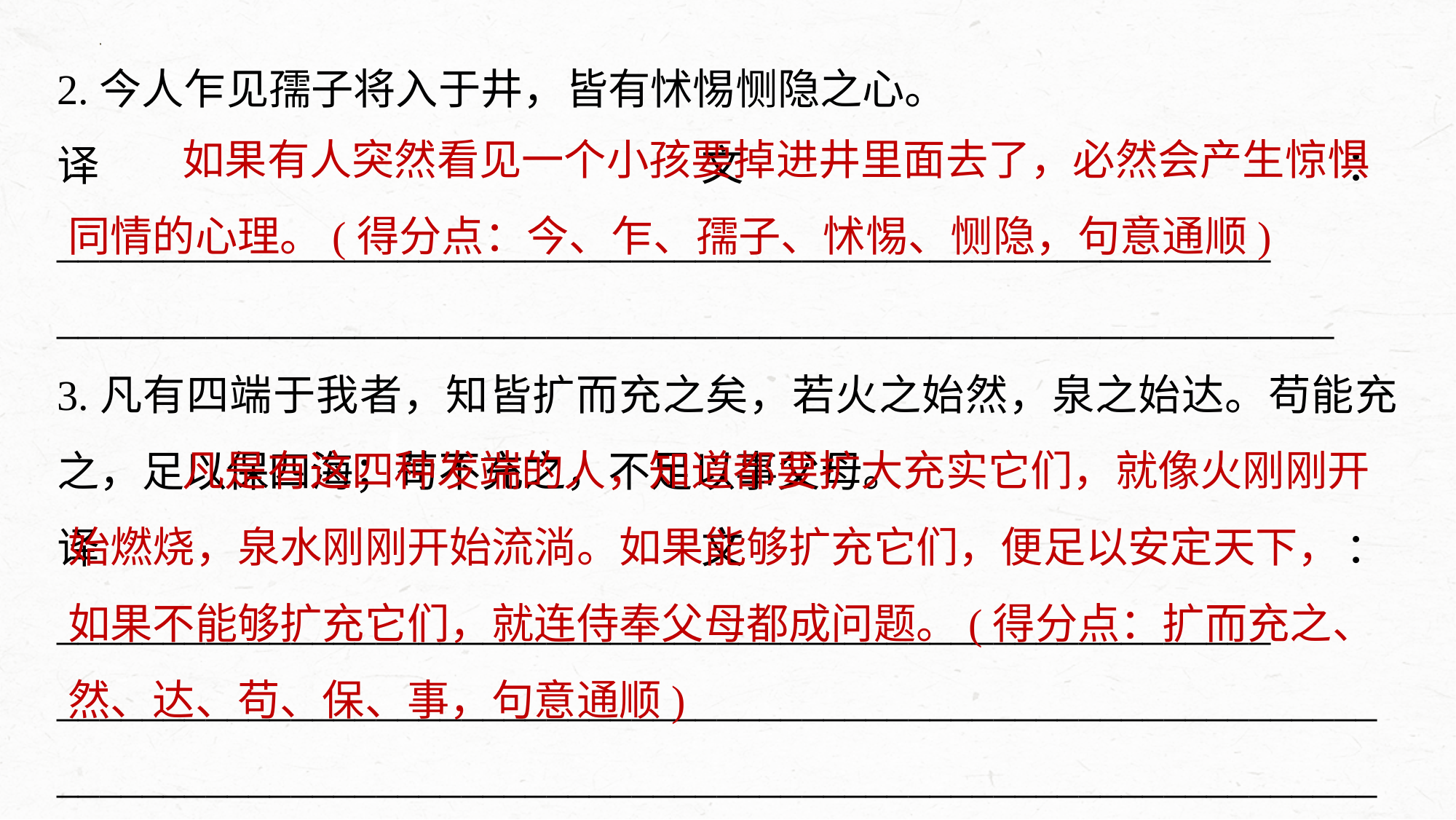

2.今人乍见孺子将入于井，皆有怵惕恻隐之心。
译文：_________________________________________________________
____________________________________________________________
3.凡有四端于我者，知皆扩而充之矣，若火之始然，泉之始达。苟能充之，足以保四海；苟不充之，不足以事父母。
译文：_________________________________________________________
______________________________________________________________________________________________________________________________________________________________
如果有人突然看见一个小孩要掉进井里面去了，必然会产生惊惧
同情的心理。(得分点：今、乍、孺子、怵惕、恻隐，句意通顺)
凡是有这四种发端的人，知道都要扩大充实它们，就像火刚刚开
始燃烧，泉水刚刚开始流淌。如果能够扩充它们，便足以安定天下，如果不能够扩充它们，就连侍奉父母都成问题。(得分点：扩而充之、然、达、苟、保、事，句意通顺)